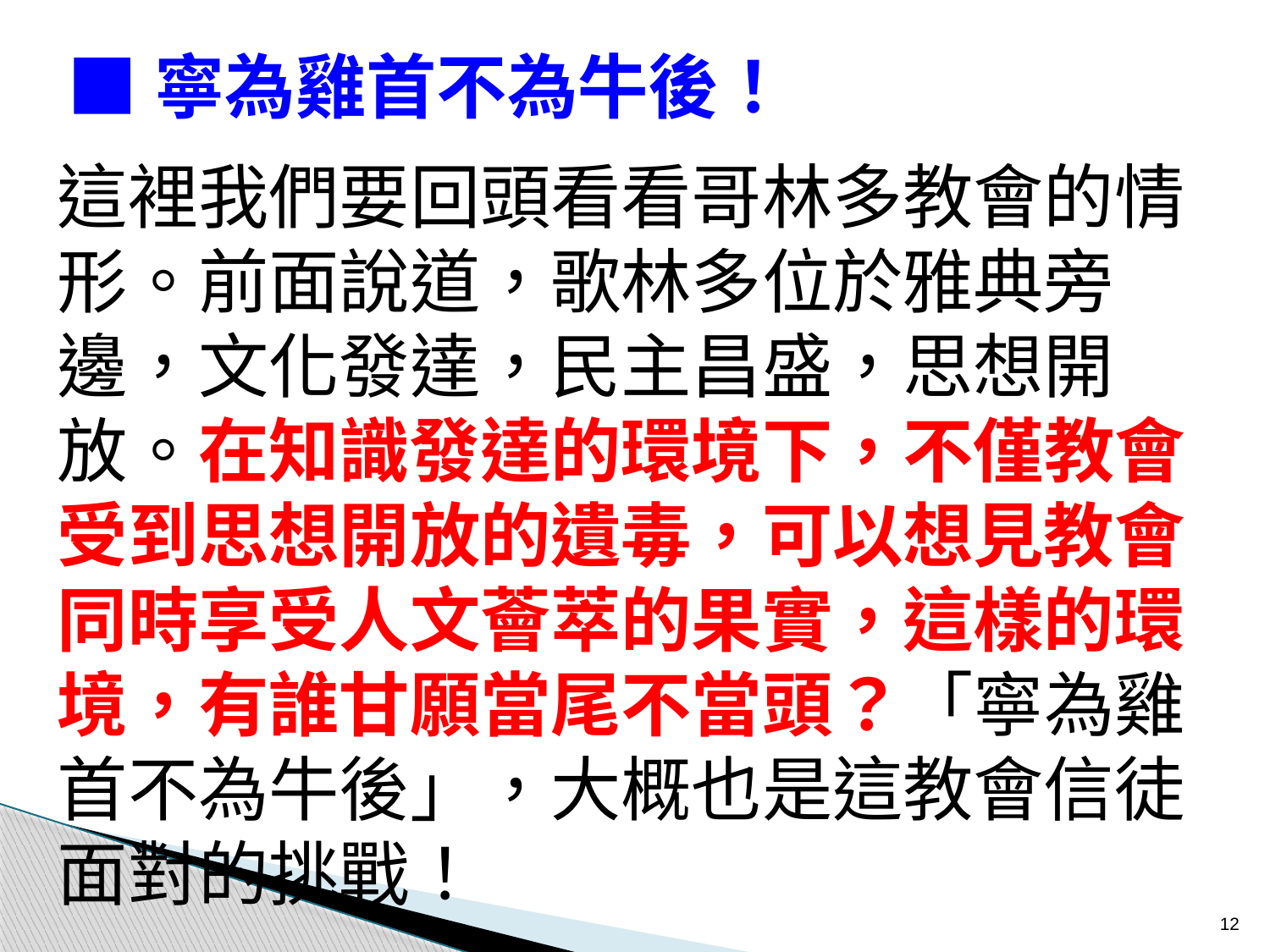

■寧為雞首不為牛後！
這裡我們要回頭看看哥林多教會的情形。前面說道，歌林多位於雅典旁邊，文化發達，民主昌盛，思想開放。在知識發達的環境下，不僅教會受到思想開放的遺毒，可以想見教會同時享受人文薈萃的果實，這樣的環境，有誰甘願當尾不當頭？「寧為雞首不為牛後」，大概也是這教會信徒面對的挑戰！
12